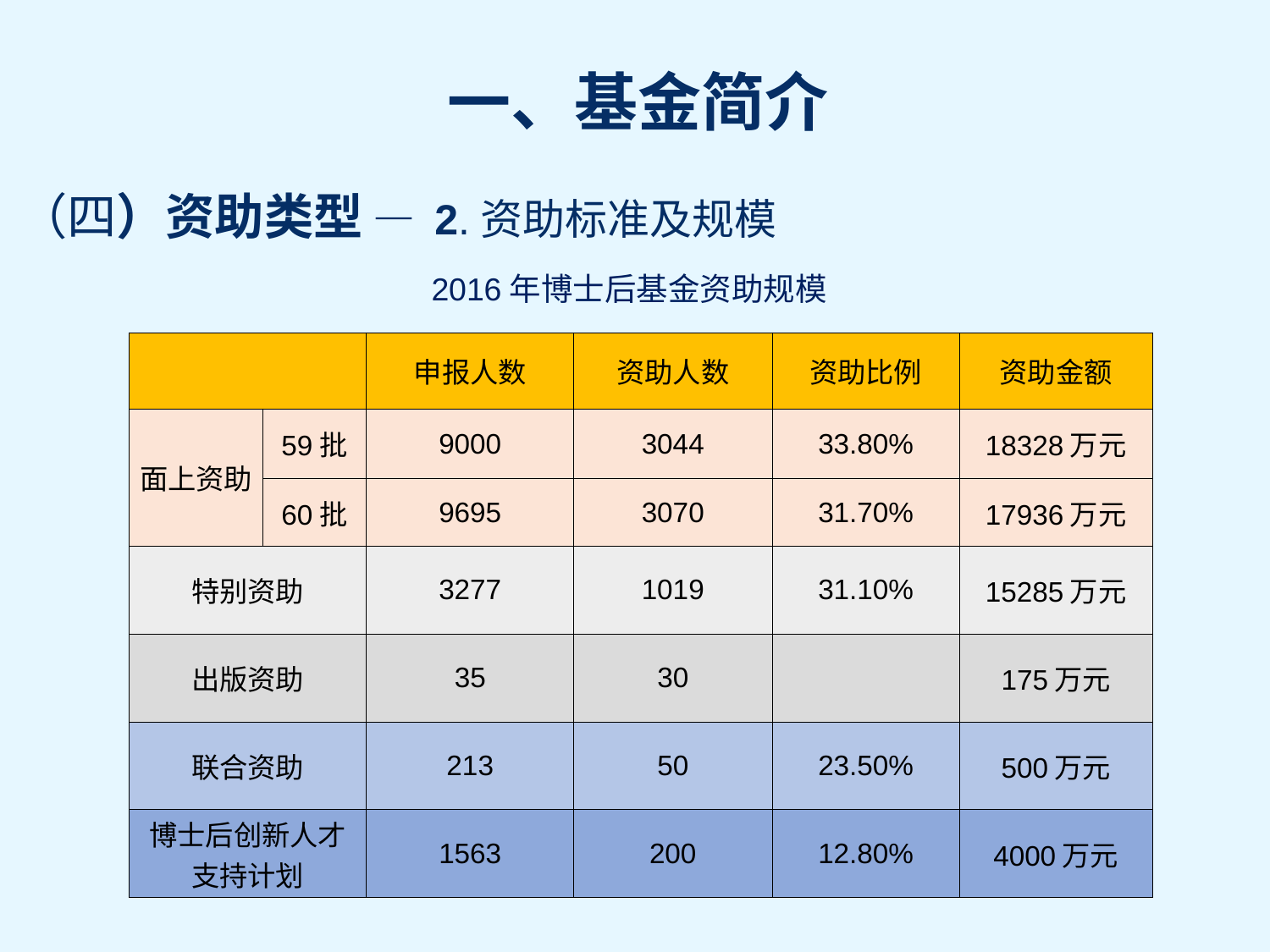

（四）资助类型 — 2.资助标准及规模
2016年博士后基金资助规模
|  |  | 申报人数 | 资助人数 | 资助比例 | 资助金额 |
| --- | --- | --- | --- | --- | --- |
| 面上资助 | 59批 | 9000 | 3044 | 33.80% | 18328万元 |
|  | 60批 | 9695 | 3070 | 31.70% | 17936万元 |
| 特别资助 |  | 3277 | 1019 | 31.10% | 15285万元 |
| 出版资助 |  | 35 | 30 |  | 175万元 |
| 联合资助 |  | 213 | 50 | 23.50% | 500万元 |
| 博士后创新人才 支持计划 |  | 1563 | 200 | 12.80% | 4000万元 |